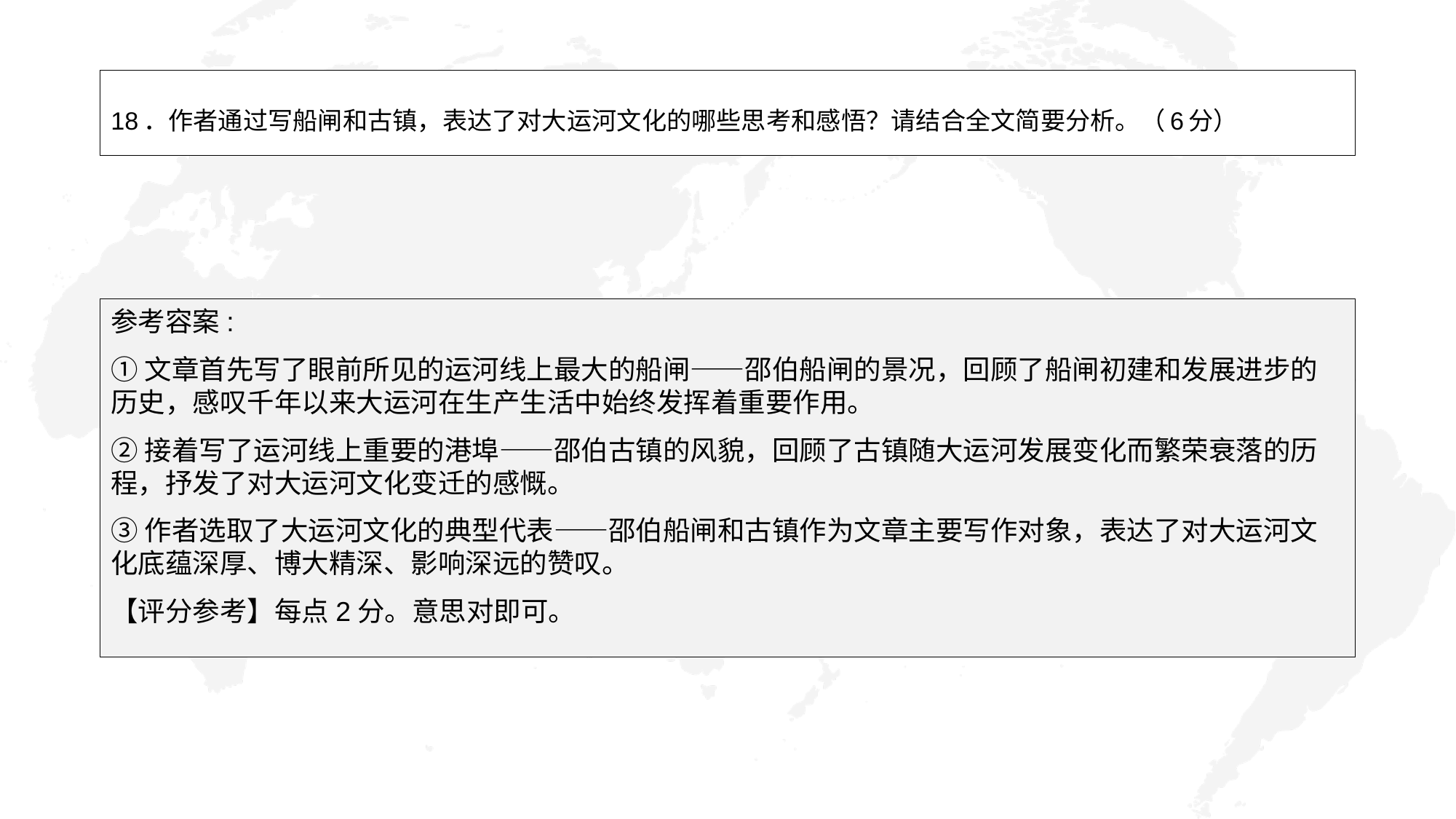

# 18．作者通过写船闸和古镇，表达了对大运河文化的哪些思考和感悟？请结合全文简要分析。（6分）
参考容案:
①文章首先写了眼前所见的运河线上最大的船闸——邵伯船闸的景况，回顾了船闸初建和发展进步的历史，感叹千年以来大运河在生产生活中始终发挥着重要作用。
②接着写了运河线上重要的港埠——邵伯古镇的风貌，回顾了古镇随大运河发展变化而繁荣衰落的历程，抒发了对大运河文化变迁的感慨。
③作者选取了大运河文化的典型代表——邵伯船闸和古镇作为文章主要写作对象，表达了对大运河文化底蕴深厚、博大精深、影响深远的赞叹。
【评分参考】每点2分。意思对即可。